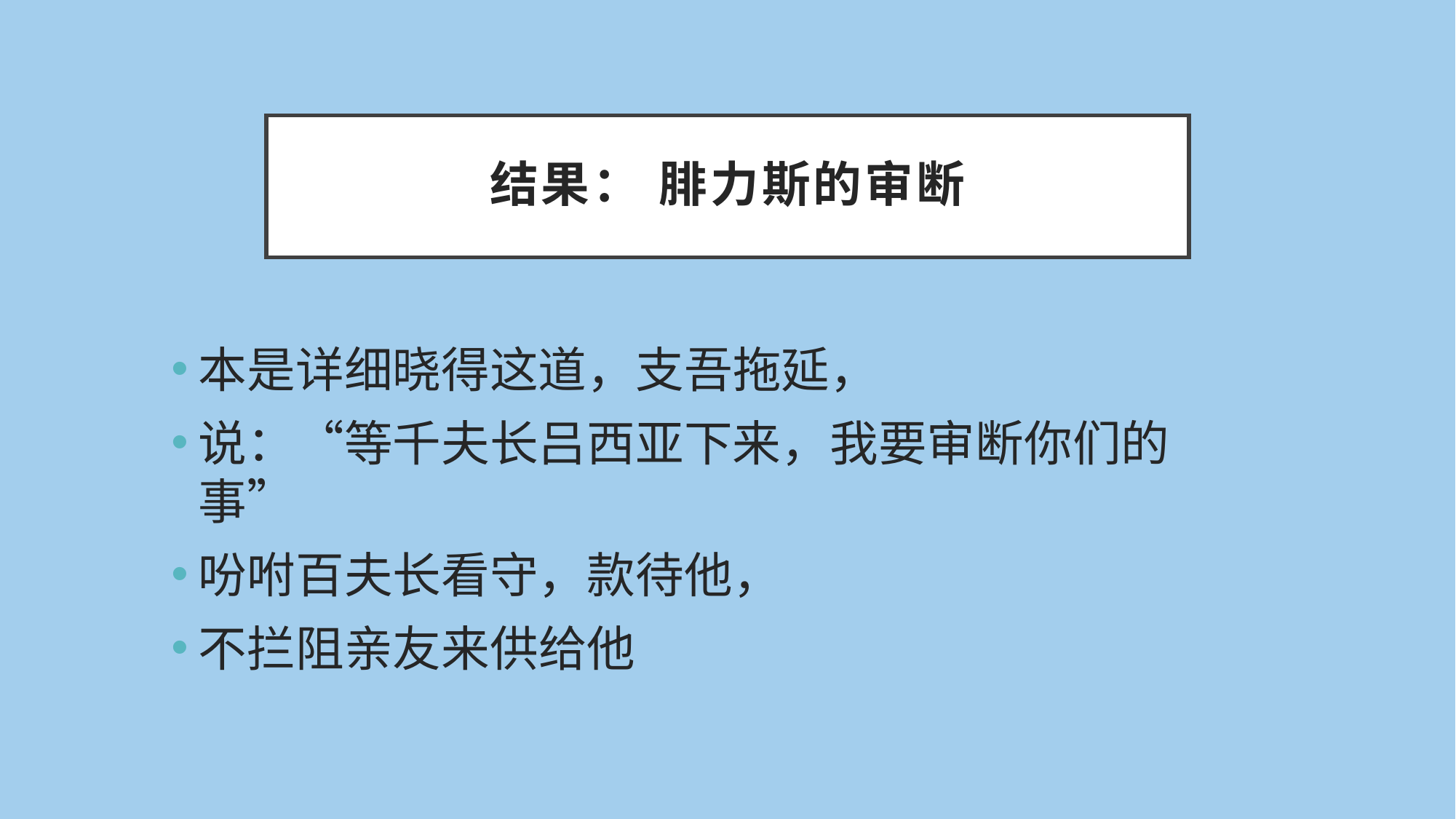

# 结果： 腓力斯的审断
本是详细晓得这道，支吾拖延，
说：“等千夫长吕西亚下来，我要审断你们的事”
吩咐百夫长看守，款待他，
不拦阻亲友来供给他